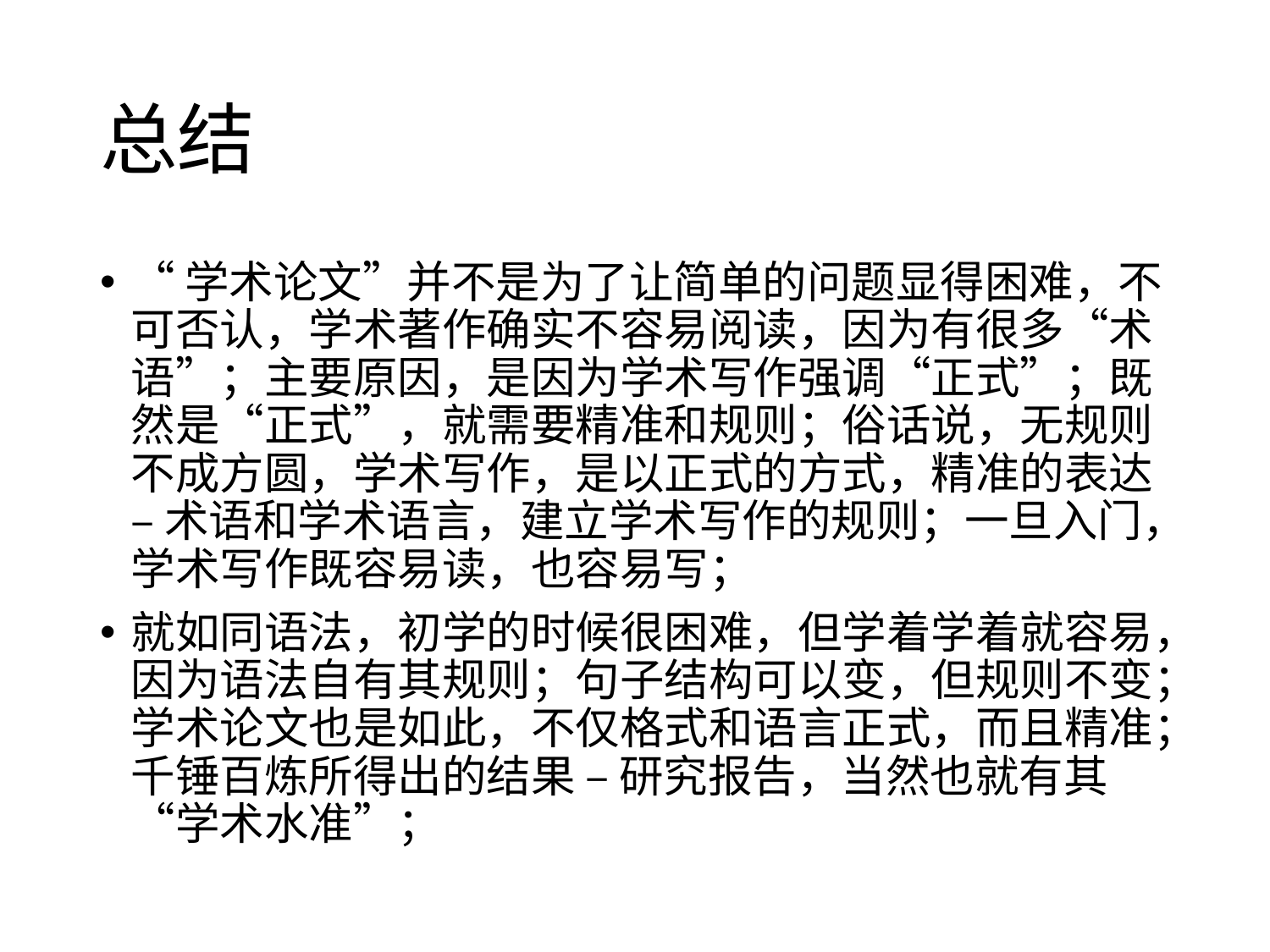

# 总结
“学术论文”并不是为了让简单的问题显得困难，不可否认，学术著作确实不容易阅读，因为有很多“术语”；主要原因，是因为学术写作强调“正式”；既然是“正式”，就需要精准和规则；俗话说，无规则不成方圆，学术写作，是以正式的方式，精准的表达 – 术语和学术语言，建立学术写作的规则；一旦入门，学术写作既容易读，也容易写；
就如同语法，初学的时候很困难，但学着学着就容易，因为语法自有其规则；句子结构可以变，但规则不变；学术论文也是如此，不仅格式和语言正式，而且精准；千锤百炼所得出的结果 – 研究报告，当然也就有其“学术水准”；